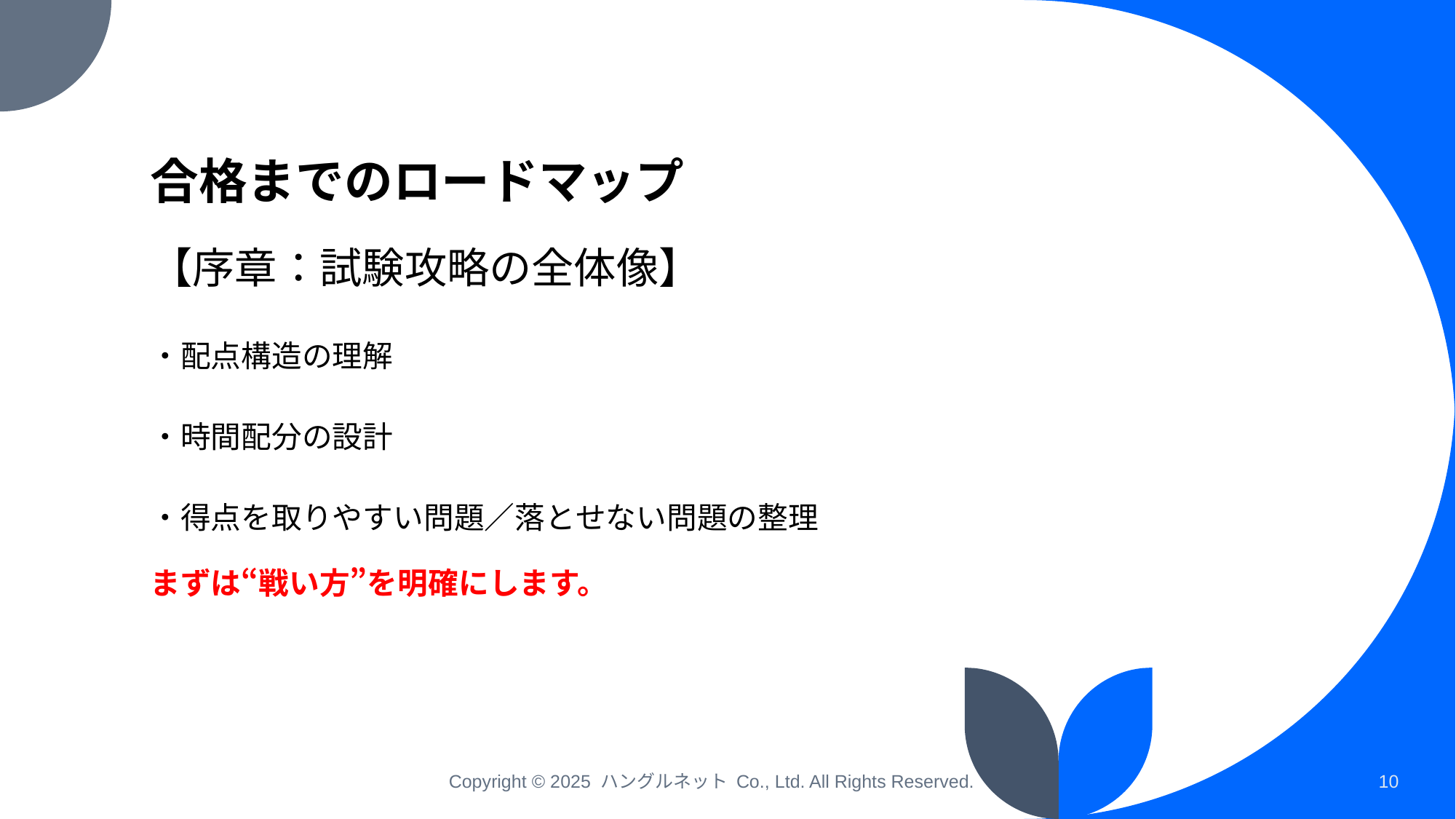

# 合格までのロードマップ
【序章：試験攻略の全体像】
・配点構造の理解
・時間配分の設計
・得点を取りやすい問題／落とせない問題の整理
まずは“戦い方”を明確にします。
Copyright © 2025 ハングルネット Co., Ltd. All Rights Reserved.
10